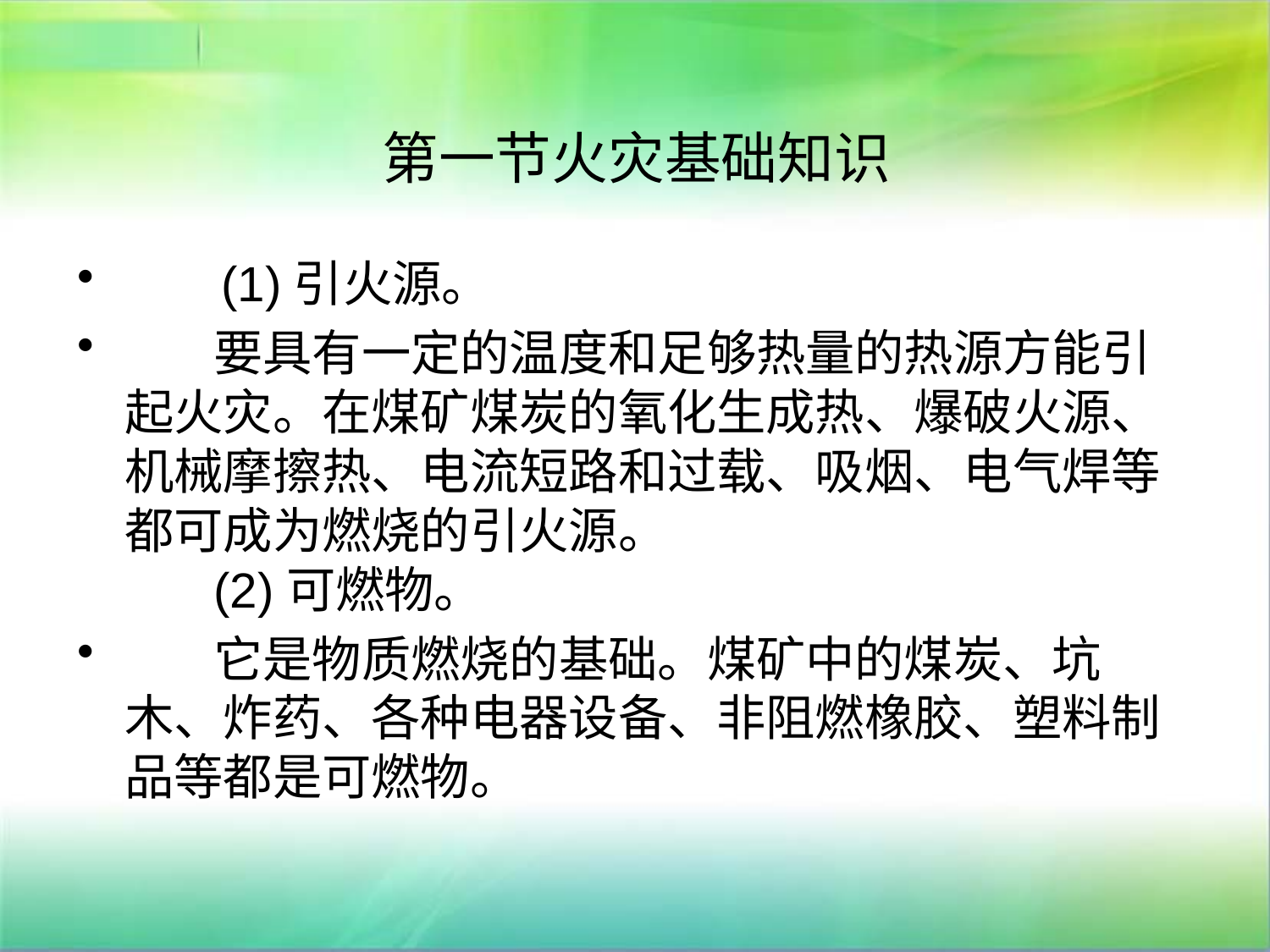

# 第一节火灾基础知识
       (1)引火源。
       要具有一定的温度和足够热量的热源方能引起火灾。在煤矿煤炭的氧化生成热、爆破火源、机械摩擦热、电流短路和过载、吸烟、电气焊等都可成为燃烧的引火源。
       (2)可燃物。
       它是物质燃烧的基础。煤矿中的煤炭、坑木、炸药、各种电器设备、非阻燃橡胶、塑料制品等都是可燃物。